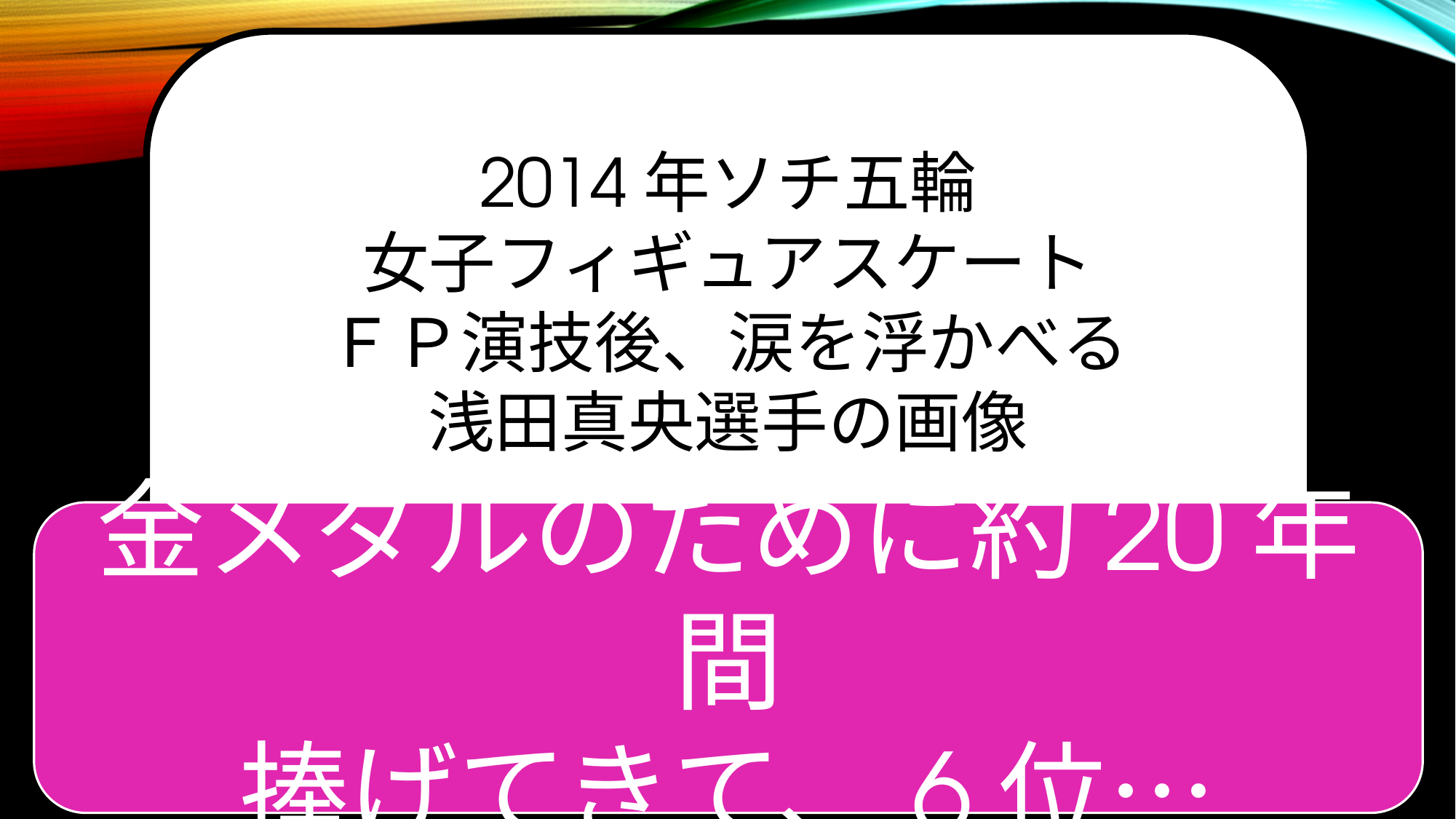

2014年ソチ五輪
女子フィギュアスケート
ＦＰ演技後、涙を浮かべる
浅田真央選手の画像

#

金メダルのために約20年間
捧げてきて、6位…